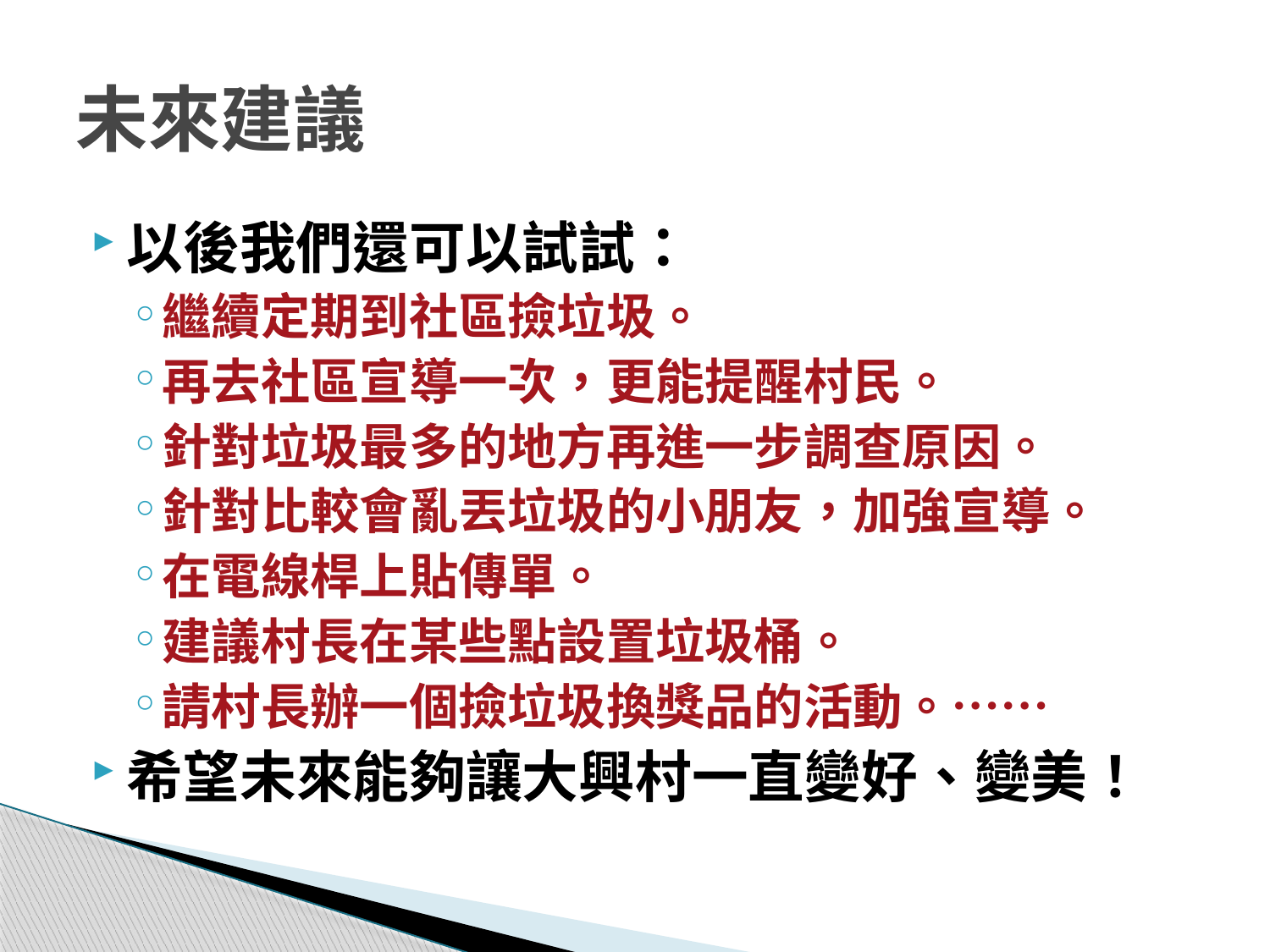

# 未來建議
以後我們還可以試試：
繼續定期到社區撿垃圾。
再去社區宣導一次，更能提醒村民。
針對垃圾最多的地方再進一步調查原因。
針對比較會亂丟垃圾的小朋友，加強宣導。
在電線桿上貼傳單。
建議村長在某些點設置垃圾桶。
請村長辦一個撿垃圾換獎品的活動。……
希望未來能夠讓大興村一直變好、變美！